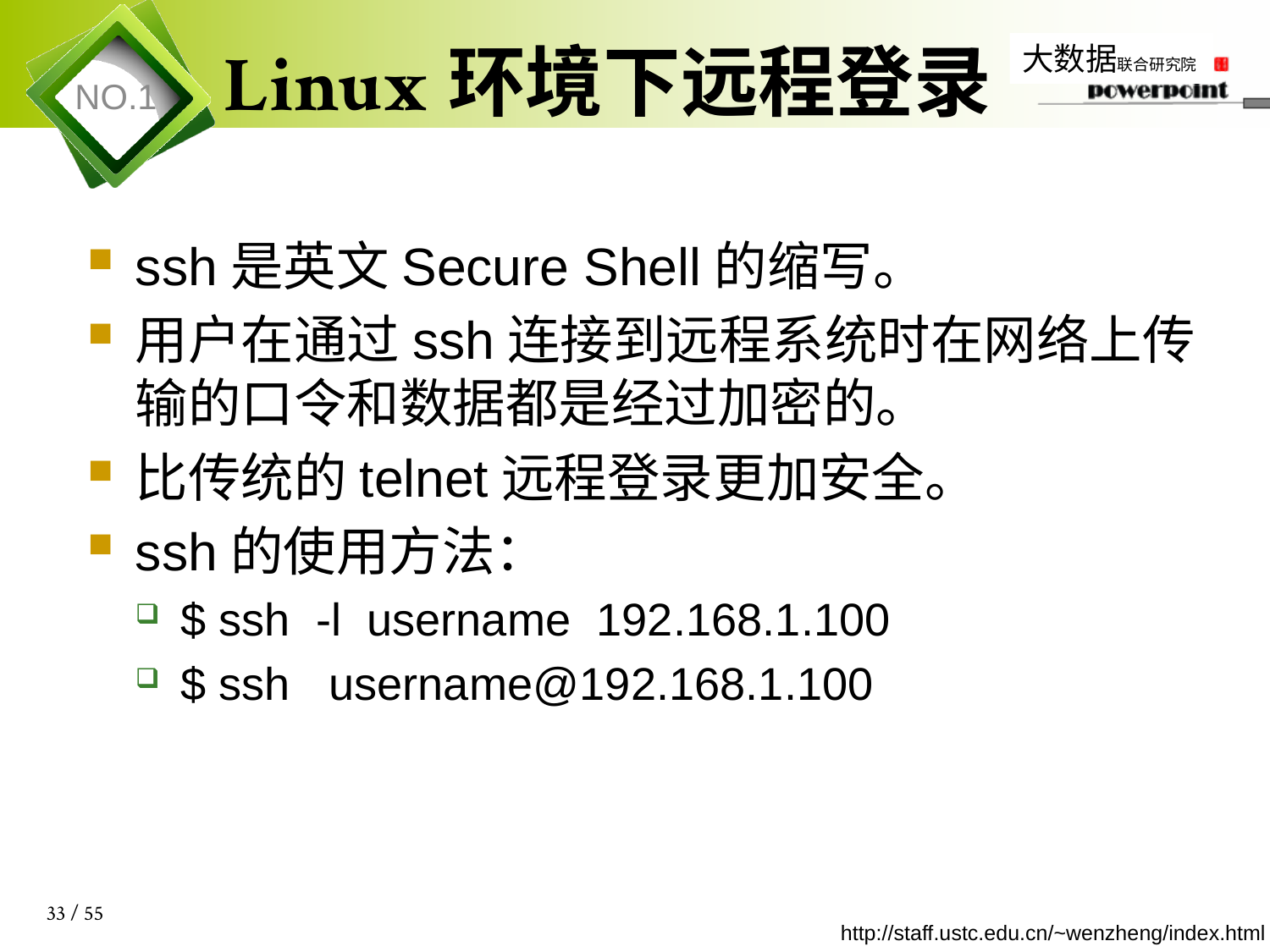

# Linux环境下远程登录
ssh是英文Secure Shell的缩写。
用户在通过ssh连接到远程系统时在网络上传输的口令和数据都是经过加密的。
比传统的telnet远程登录更加安全。
ssh的使用方法：
$ ssh  -l  username  192.168.1.100
$ ssh   username@192.168.1.100